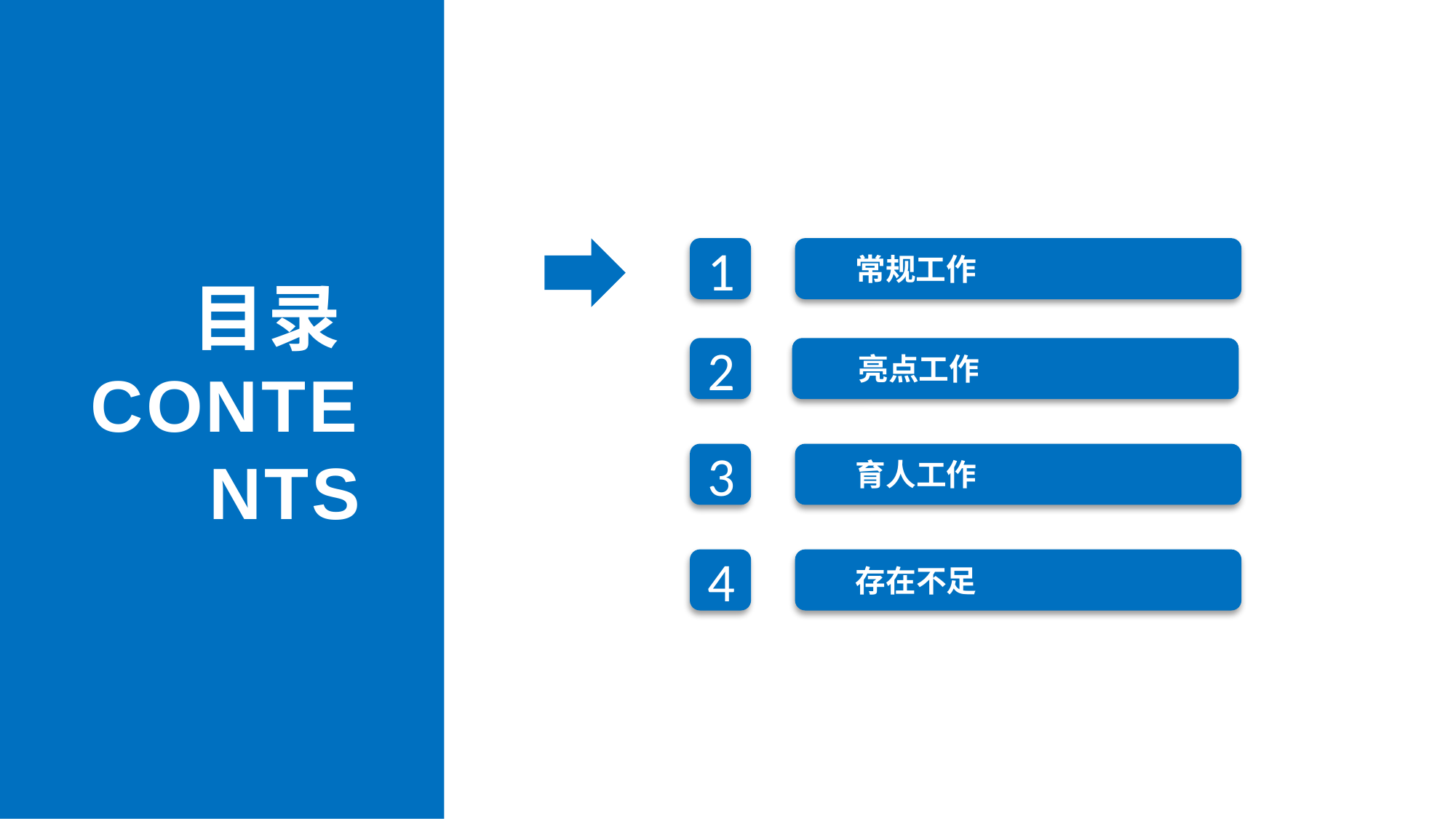

常规工作
1
目录
CONTENTS
2

亮点工作

育人工作
3

存在不足
4